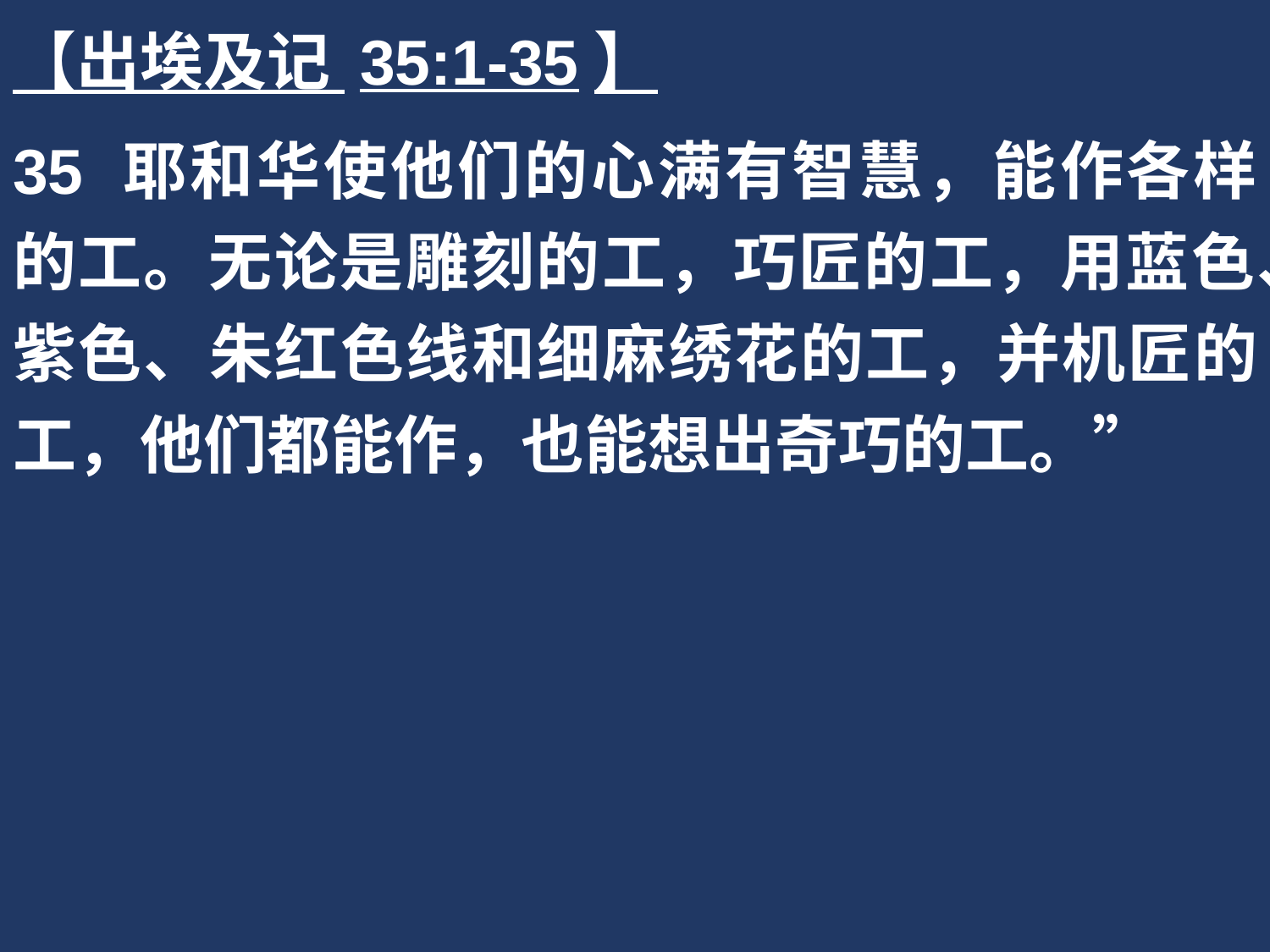

【出埃及记 35:1-35】
35 耶和华使他们的心满有智慧，能作各样的工。无论是雕刻的工，巧匠的工，用蓝色、紫色、朱红色线和细麻绣花的工，并机匠的工，他们都能作，也能想出奇巧的工。”